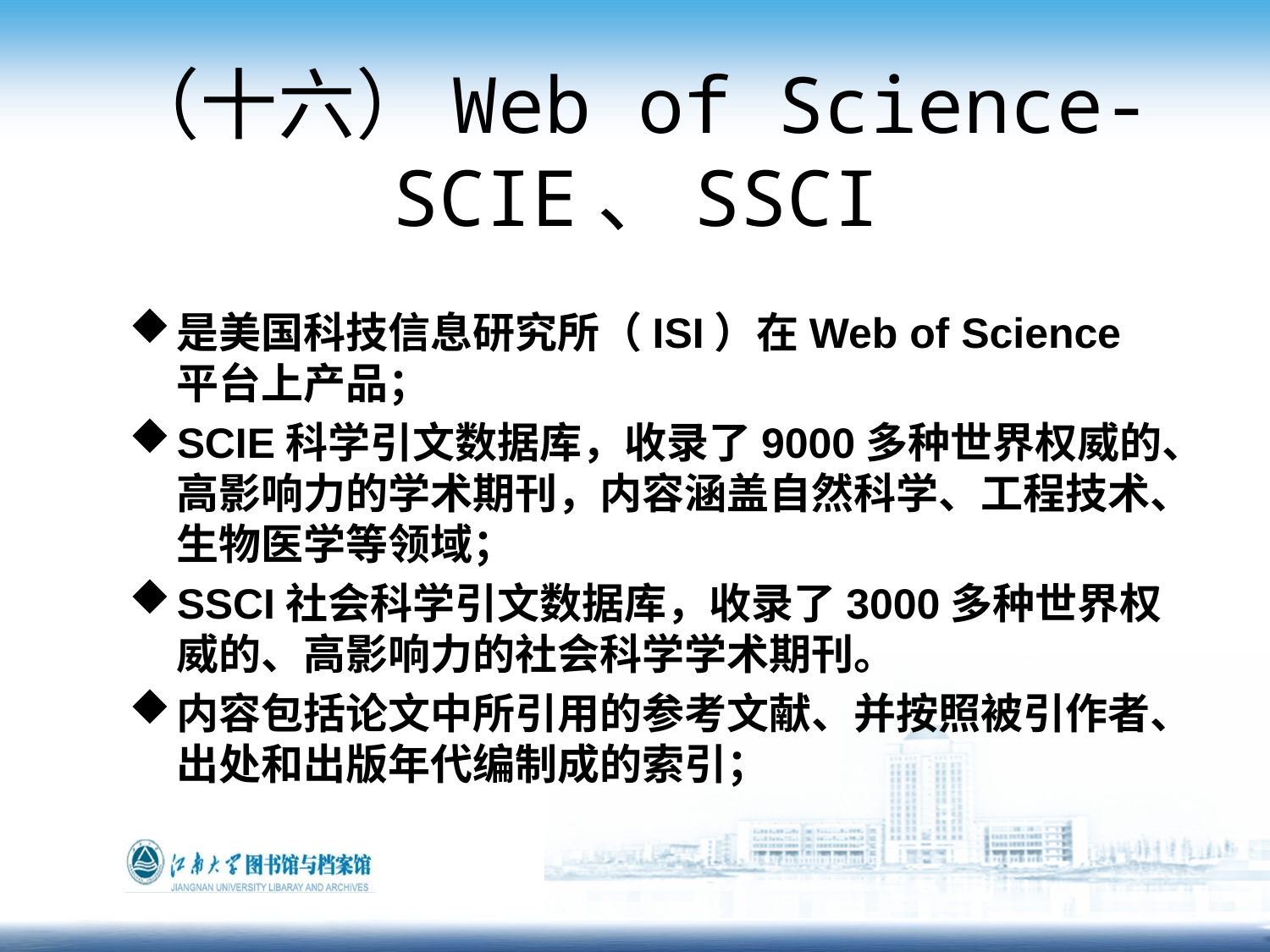

# （十六）Web of Science- SCIE、SSCI
是美国科技信息研究所（ISI）在Web of Science平台上产品；
SCIE科学引文数据库，收录了9000多种世界权威的、高影响力的学术期刊，内容涵盖自然科学、工程技术、生物医学等领域；
SSCI社会科学引文数据库，收录了3000多种世界权威的、高影响力的社会科学学术期刊。
内容包括论文中所引用的参考文献、并按照被引作者、出处和出版年代编制成的索引；